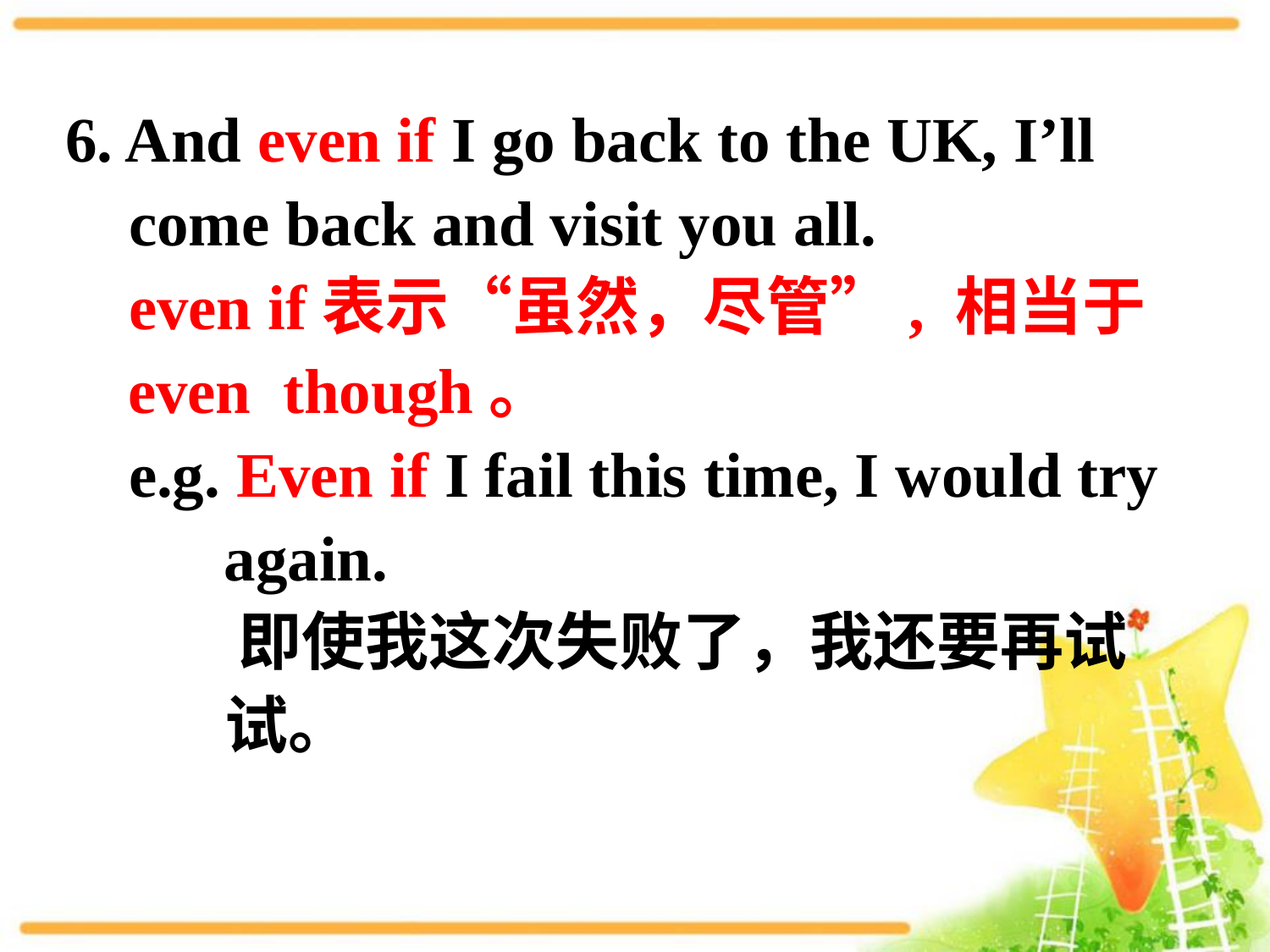

6. And even if I go back to the UK, I’ll
    come back and visit you all.
    even if表示“虽然，尽管”, 相当于even  though。
    e.g. Even if I fail this time, I would try
          again.
      即使我这次失败了，我还要再试
          试。